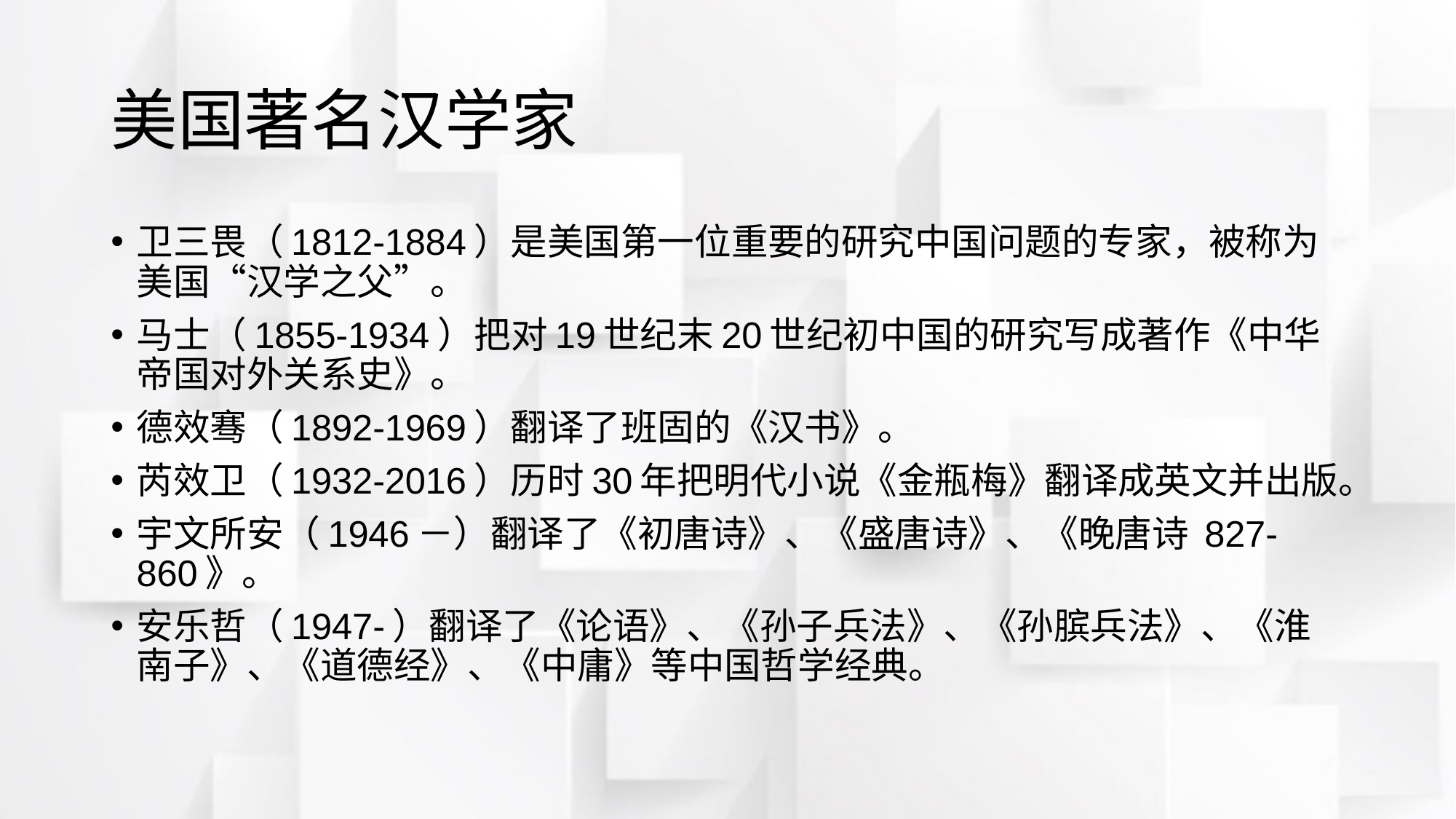

# 美国著名汉学家
卫三畏（1812-1884）是美国第一位重要的研究中国问题的专家，被称为美国“汉学之父”。
马士（1855-1934）把对19世纪末20世纪初中国的研究写成著作《中华帝国对外关系史》。
德效骞（1892-1969）翻译了班固的《汉书》。
芮效卫（1932-2016）历时30年把明代小说《金瓶梅》翻译成英文并出版。
宇文所安（1946－）翻译了《初唐诗》、《盛唐诗》、《晚唐诗 827-860》。
安乐哲（1947-）翻译了《论语》、《孙子兵法》、《孙膑兵法》、《淮南子》、《道德经》、《中庸》等中国哲学经典。